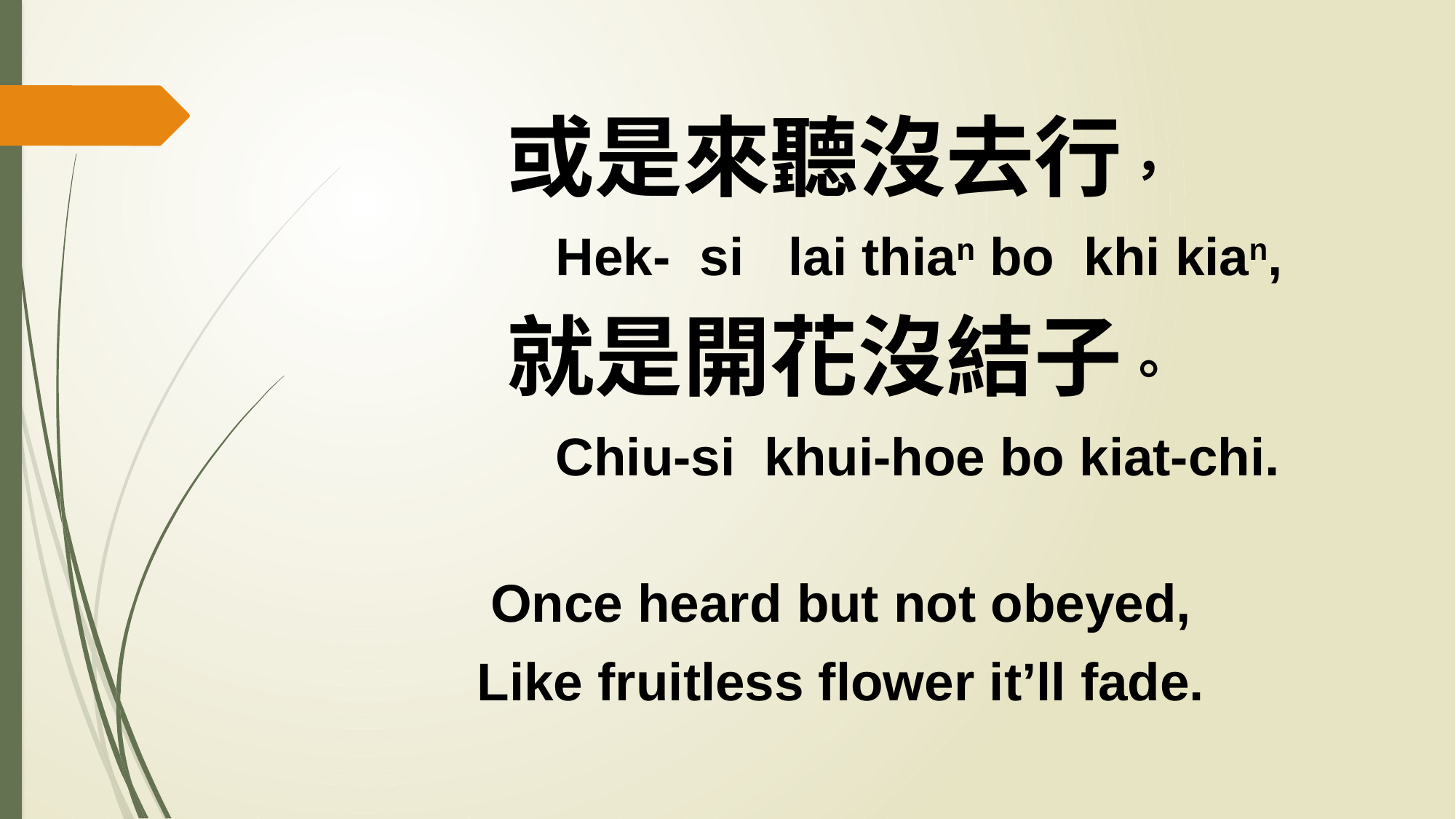

或是來聽沒去行，
                Hek-  si   lai thian bo  khi kian,
就是開花沒結子。
                Chiu-si  khui-hoe bo kiat-chi.

Once heard but not obeyed,
Like fruitless flower it’ll fade.